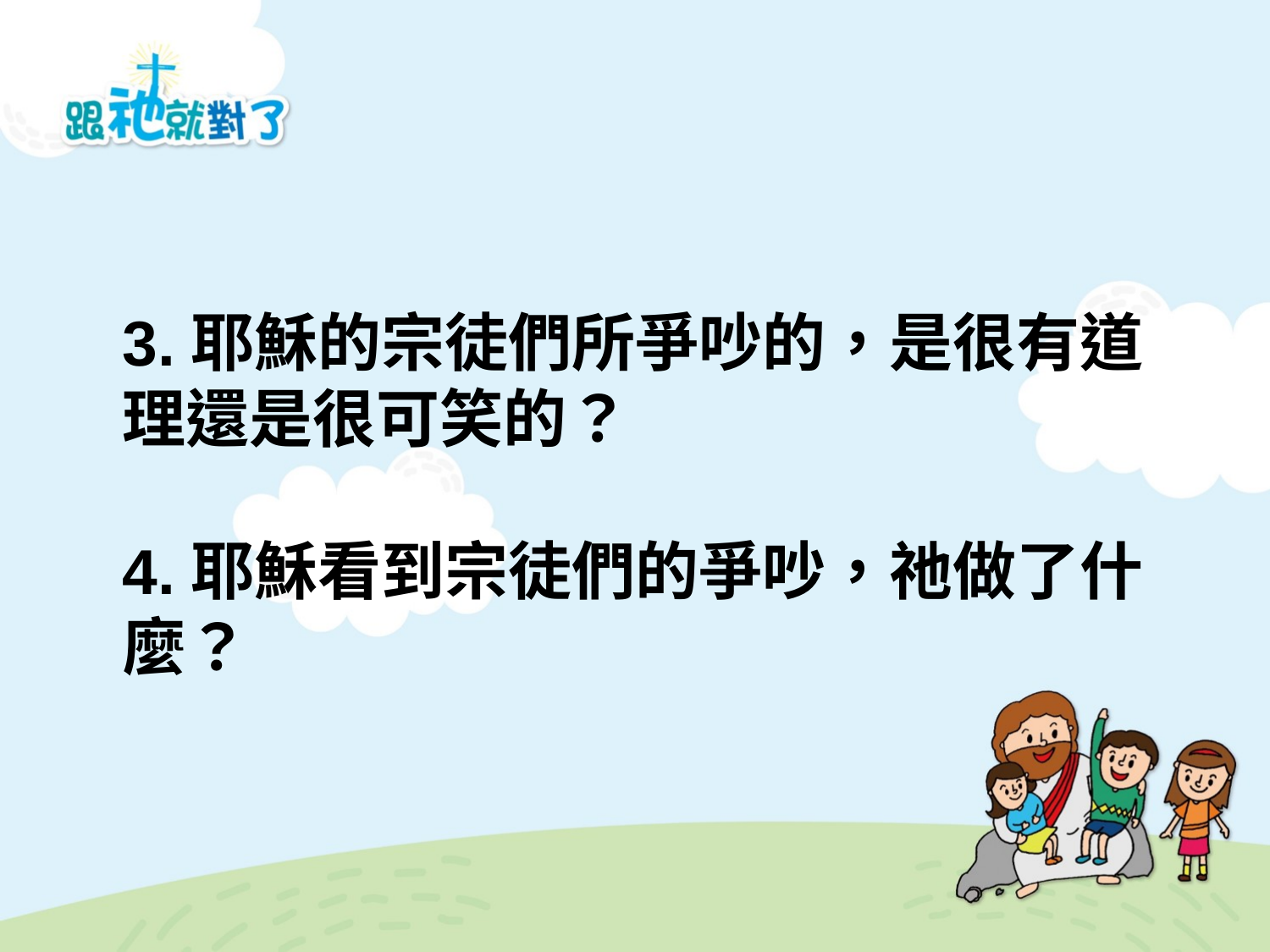

3.耶穌的宗徒們所爭吵的，是很有道理還是很可笑的？

4.耶穌看到宗徒們的爭吵，祂做了什麼？